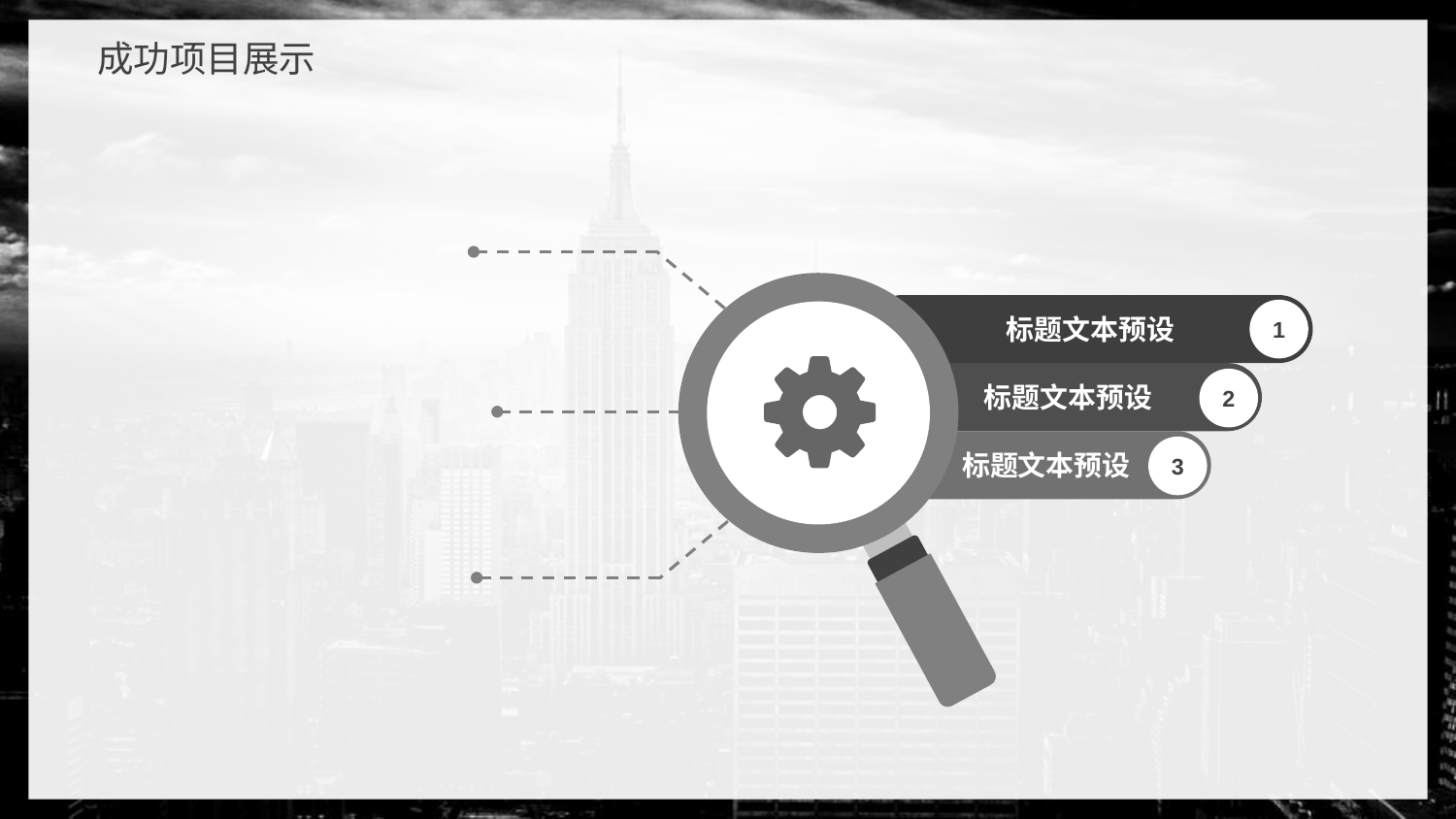

成功项目展示

标题文本预设
1
标题文本预设
2
标题文本预设
3